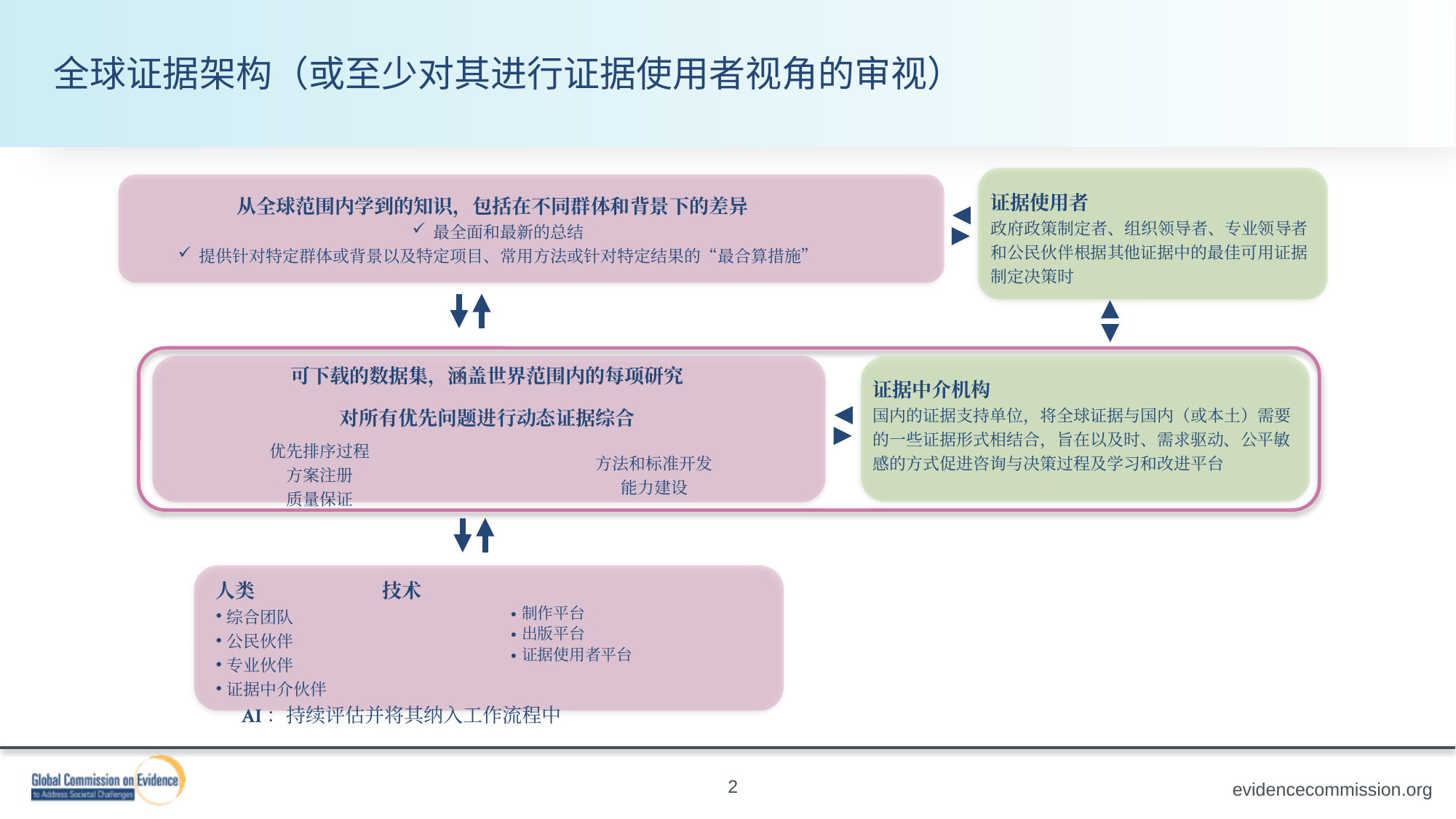

全球证据架构（或至少对其进行证据使用者视角的审视）

| 证据使用者 政府政策制定者、组织领导者、专业领导者和公民伙伴根据其他证据中的最佳可用证据制定决策时 |
| --- |
| 从全球范围内学到的知识，包括在不同群体和背景下的差异 最全面和最新的总结 提供针对特定群体或背景以及特定项目、常用方法或针对特定结果的“最合算措施” |
| --- |

| 可下载的数据集，涵盖世界范围内的每项研究 |  |
| --- | --- |
| 对所有优先问题进行动态证据综合 |  |
| 优先排序过程 方案注册 质量保证 | 方法和标准开发 能力建设 |

| 证据中介机构 国内的证据支持单位，将全球证据与国内（或本土）需要的一些证据形式相结合，旨在以及时、需求驱动、公平敏感的方式促进咨询与决策过程及学习和改进平台 |
| --- |

| 人类 技术 |  |
| --- | --- |
| 综合团队 公民伙伴 专业伙伴 证据中介伙伴 | 制作平台 出版平台 证据使用者平台 |
| AI：持续评估并将其纳入工作流程中 |  |
2